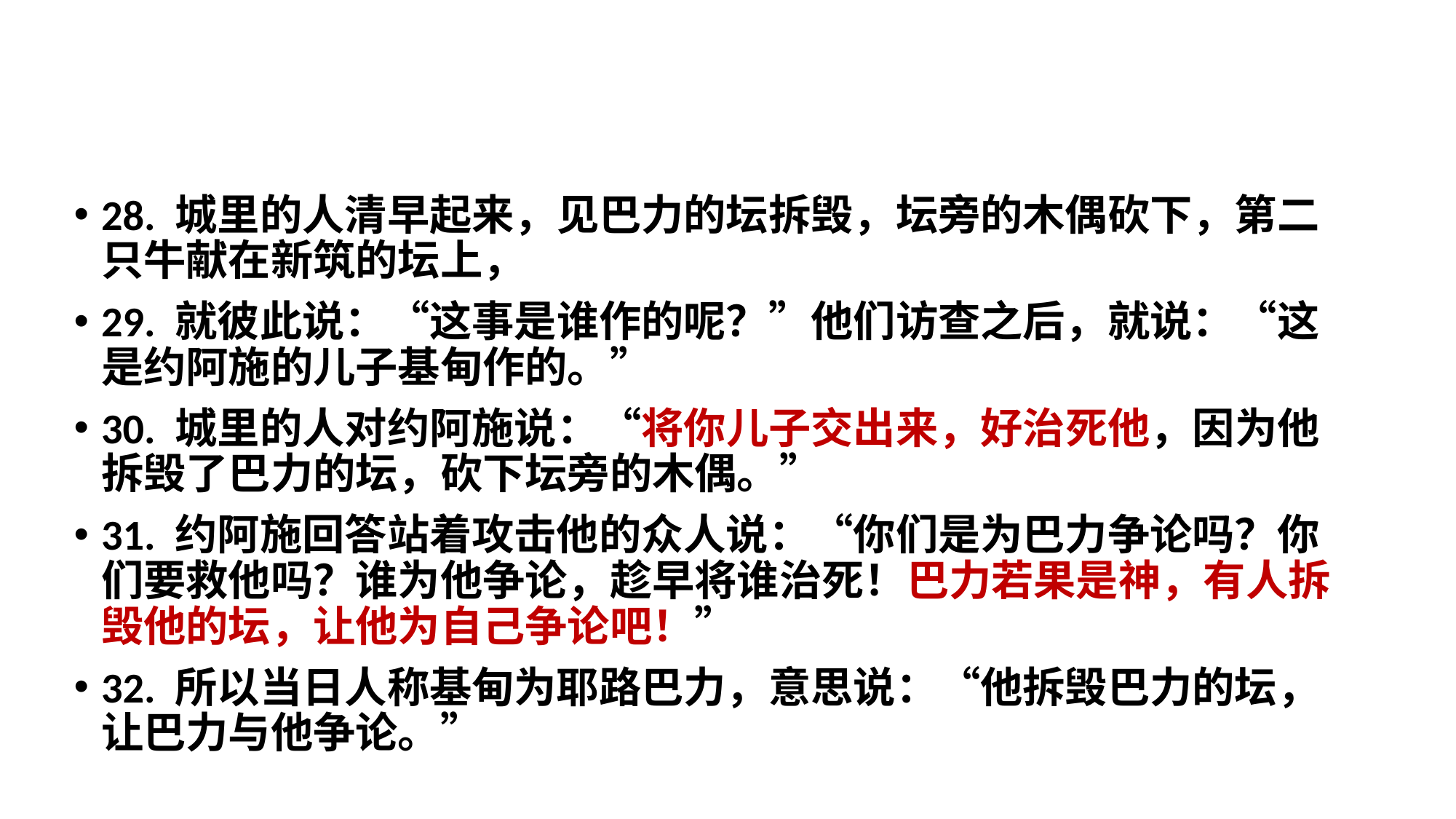

28. 城里的人清早起来，见巴力的坛拆毁，坛旁的木偶砍下，第二只牛献在新筑的坛上，
29. 就彼此说：“这事是谁作的呢？”他们访查之后，就说：“这是约阿施的儿子基甸作的。”
30. 城里的人对约阿施说：“将你儿子交出来，好治死他，因为他拆毁了巴力的坛，砍下坛旁的木偶。”
31. 约阿施回答站着攻击他的众人说：“你们是为巴力争论吗？你们要救他吗？谁为他争论，趁早将谁治死！巴力若果是神，有人拆毁他的坛，让他为自己争论吧！”
32. 所以当日人称基甸为耶路巴力，意思说：“他拆毁巴力的坛，让巴力与他争论。”